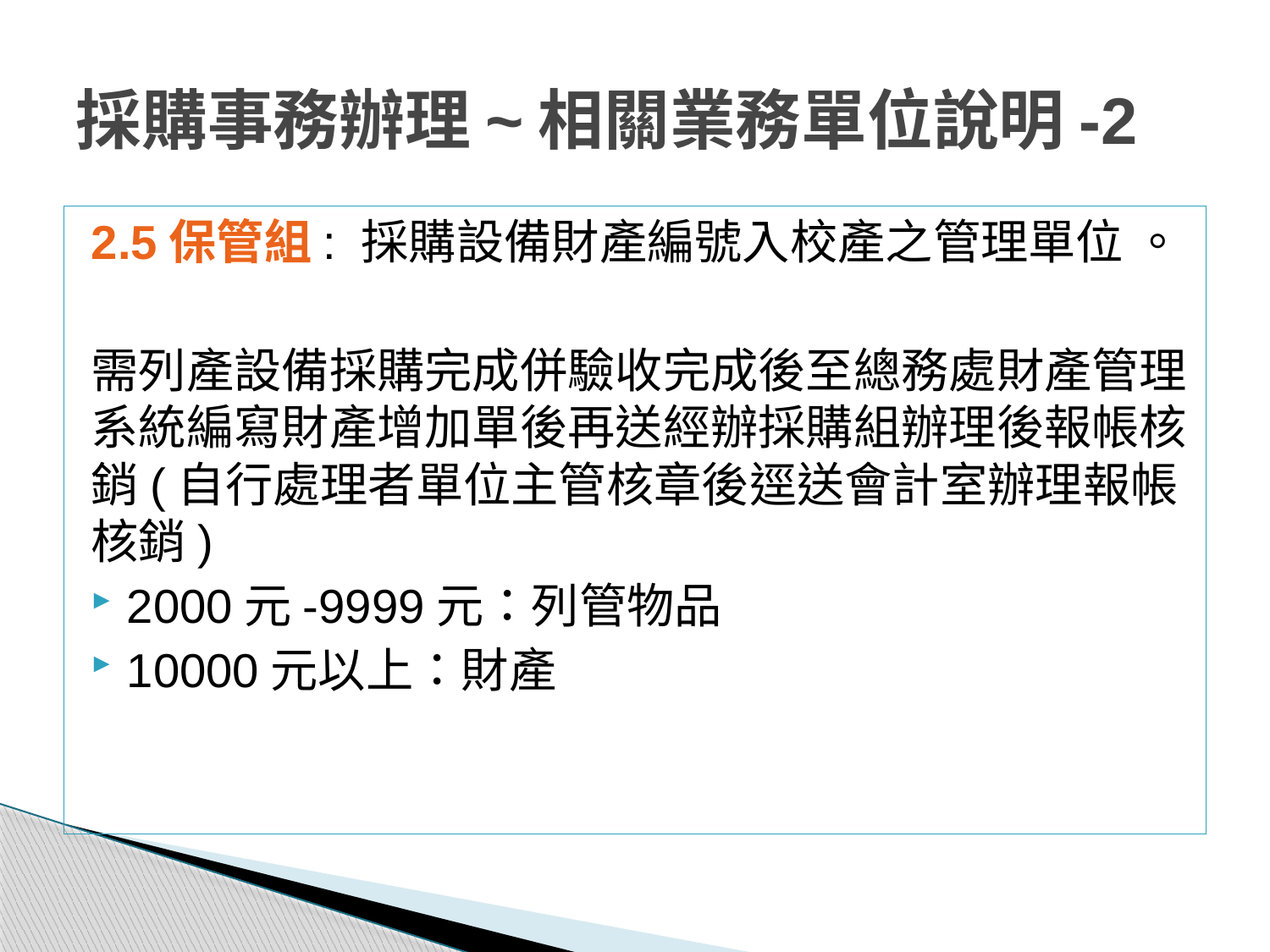

# 採購事務辦理~相關業務單位說明-2
2.5保管組: 採購設備財產編號入校產之管理單位 。

需列產設備採購完成併驗收完成後至總務處財產管理系統編寫財產增加單後再送經辦採購組辦理後報帳核銷(自行處理者單位主管核章後逕送會計室辦理報帳核銷)
2000元-9999元：列管物品
10000元以上：財產